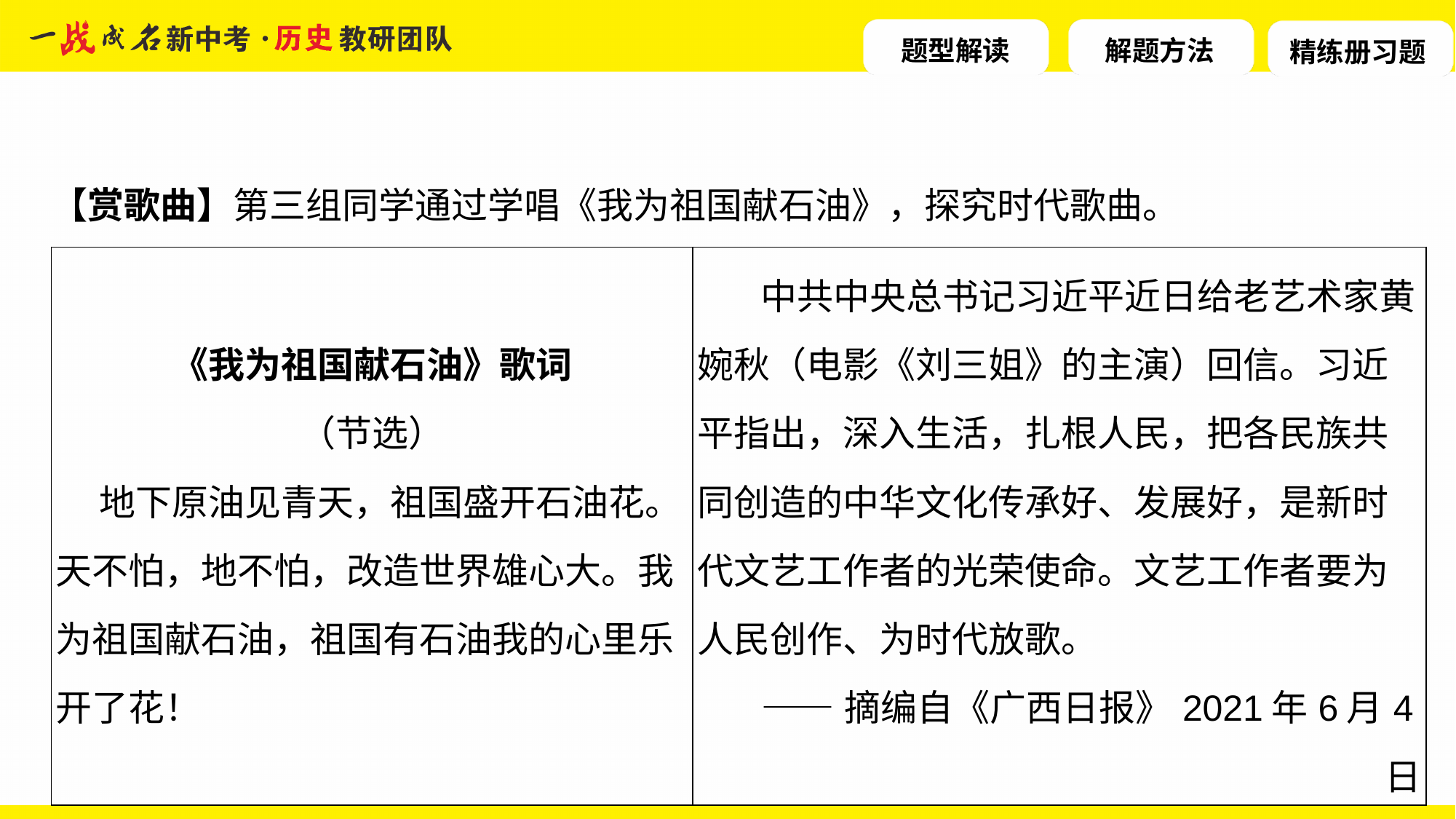

【赏歌曲】第三组同学通过学唱《我为祖国献石油》，探究时代歌曲。
| 《我为祖国献石油》歌词 （节选） 地下原油见青天，祖国盛开石油花。天不怕，地不怕，改造世界雄心大。我为祖国献石油，祖国有石油我的心里乐开了花！ | 中共中央总书记习近平近日给老艺术家黄婉秋（电影《刘三姐》的主演）回信。习近平指出，深入生活，扎根人民，把各民族共同创造的中华文化传承好、发展好，是新时代文艺工作者的光荣使命。文艺工作者要为人民创作、为时代放歌。 ——摘编自《广西日报》2021年6月4日 |
| --- | --- |